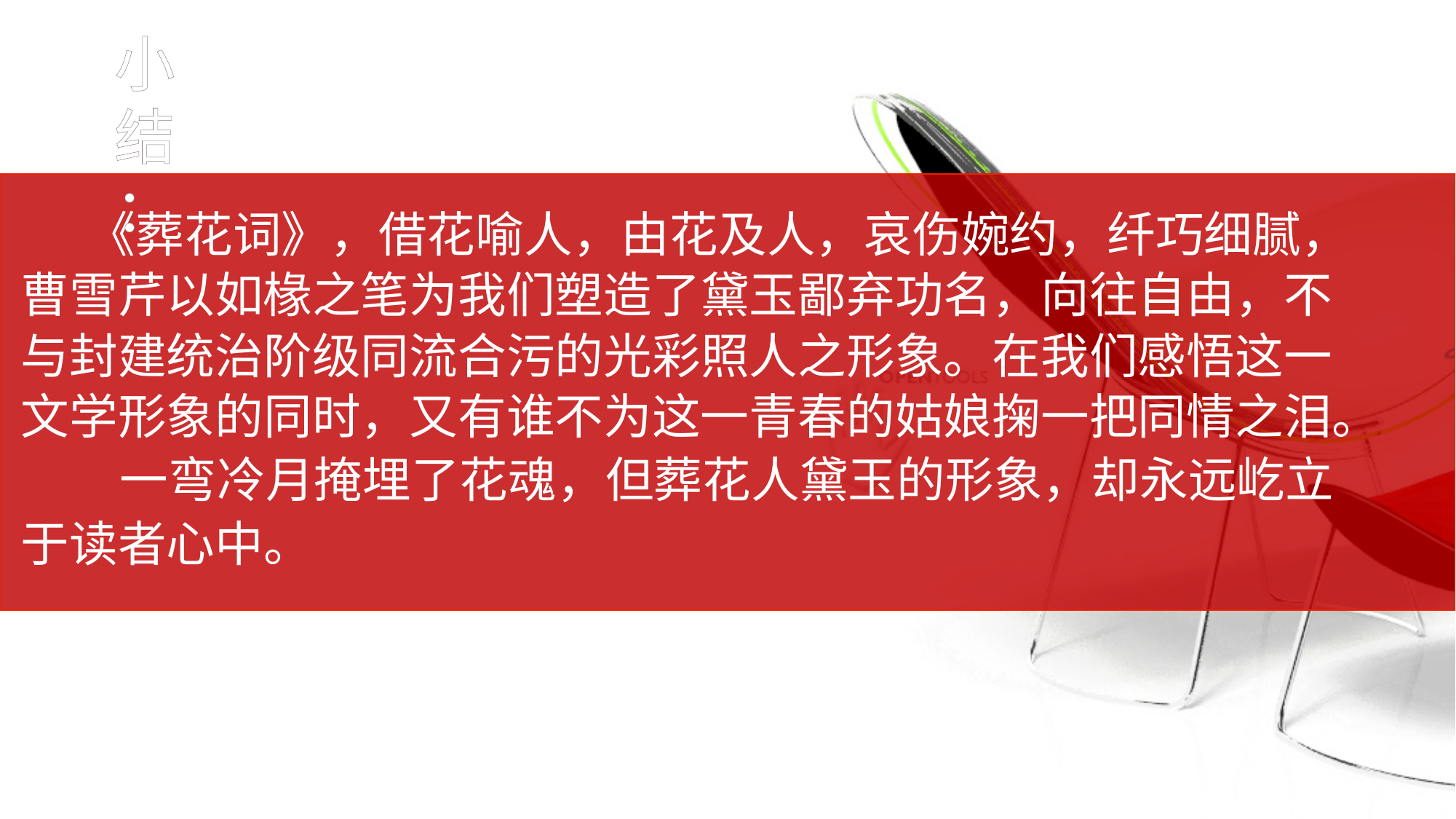

小结：
     《葬花词》，借花喻人，由花及人，哀伤婉约，纤巧细腻，
曹雪芹以如椽之笔为我们塑造了黛玉鄙弃功名，向往自由，不
与封建统治阶级同流合污的光彩照人之形象。在我们感悟这一
文学形象的同时，又有谁不为这一青春的姑娘掬一把同情之泪。
        一弯冷月掩埋了花魂，但葬花人黛玉的形象，却永远屹立
于读者心中。